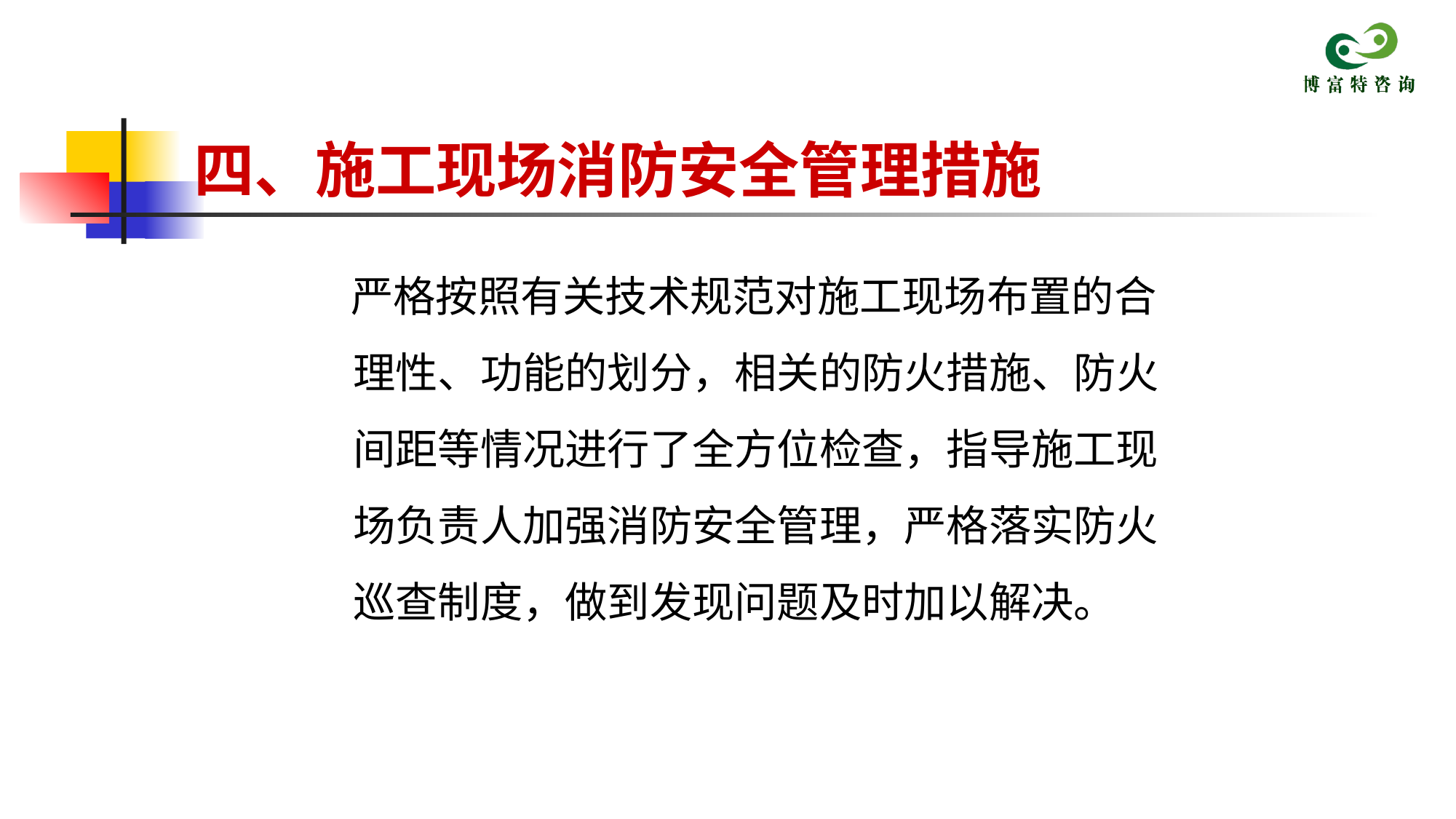

# 四、施工现场消防安全管理措施
   严格按照有关技术规范对施工现场布置的合理性、功能的划分，相关的防火措施、防火间距等情况进行了全方位检查，指导施工现场负责人加强消防安全管理，严格落实防火巡查制度，做到发现问题及时加以解决。